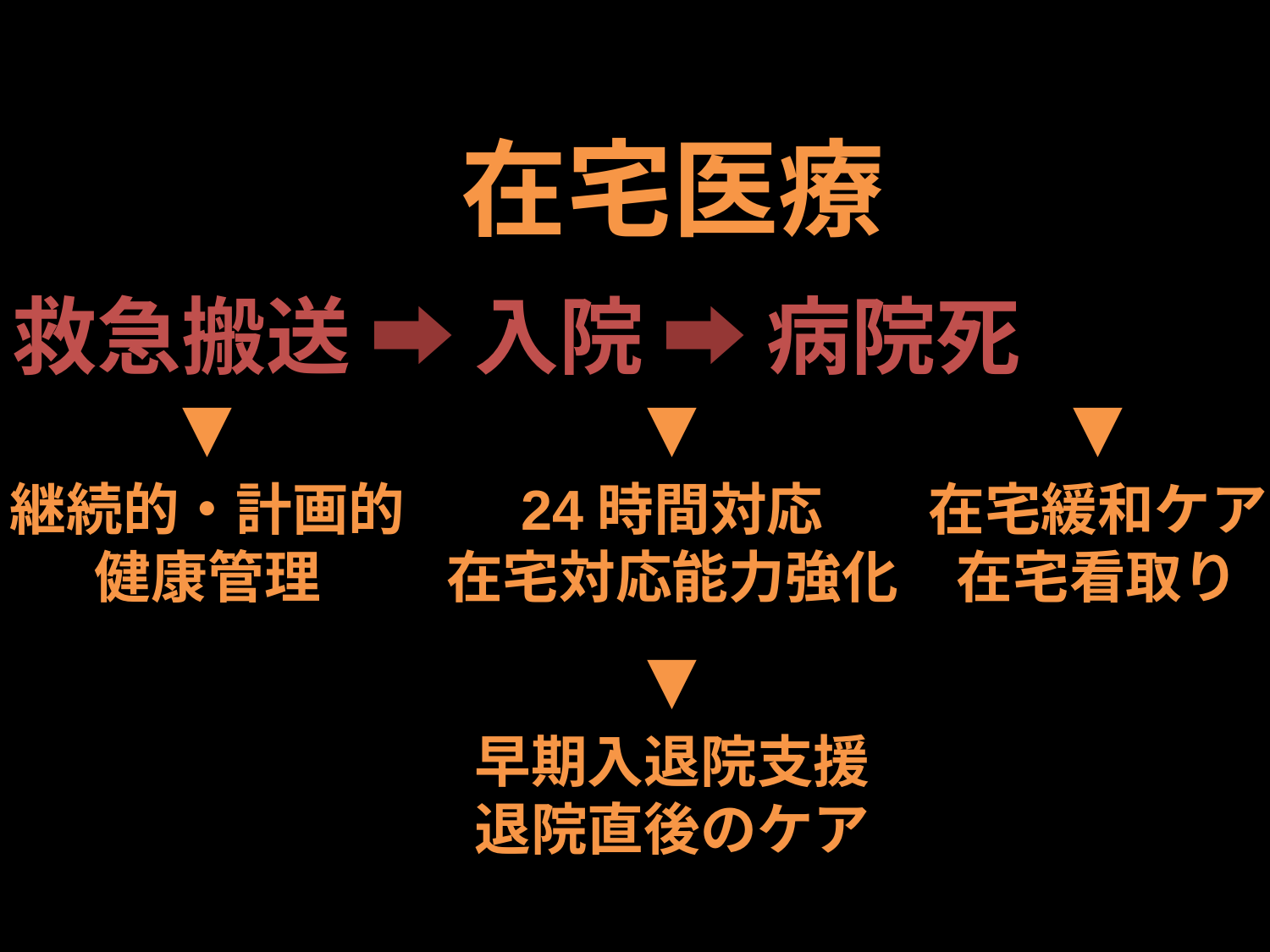

在宅医療
救急搬送 ➡ 入院 ➡ 病院死
▼
継続的・計画的
健康管理
▼
24時間対応
在宅対応能力強化
▼
在宅緩和ケア
在宅看取り
▼
早期入退院支援
退院直後のケア